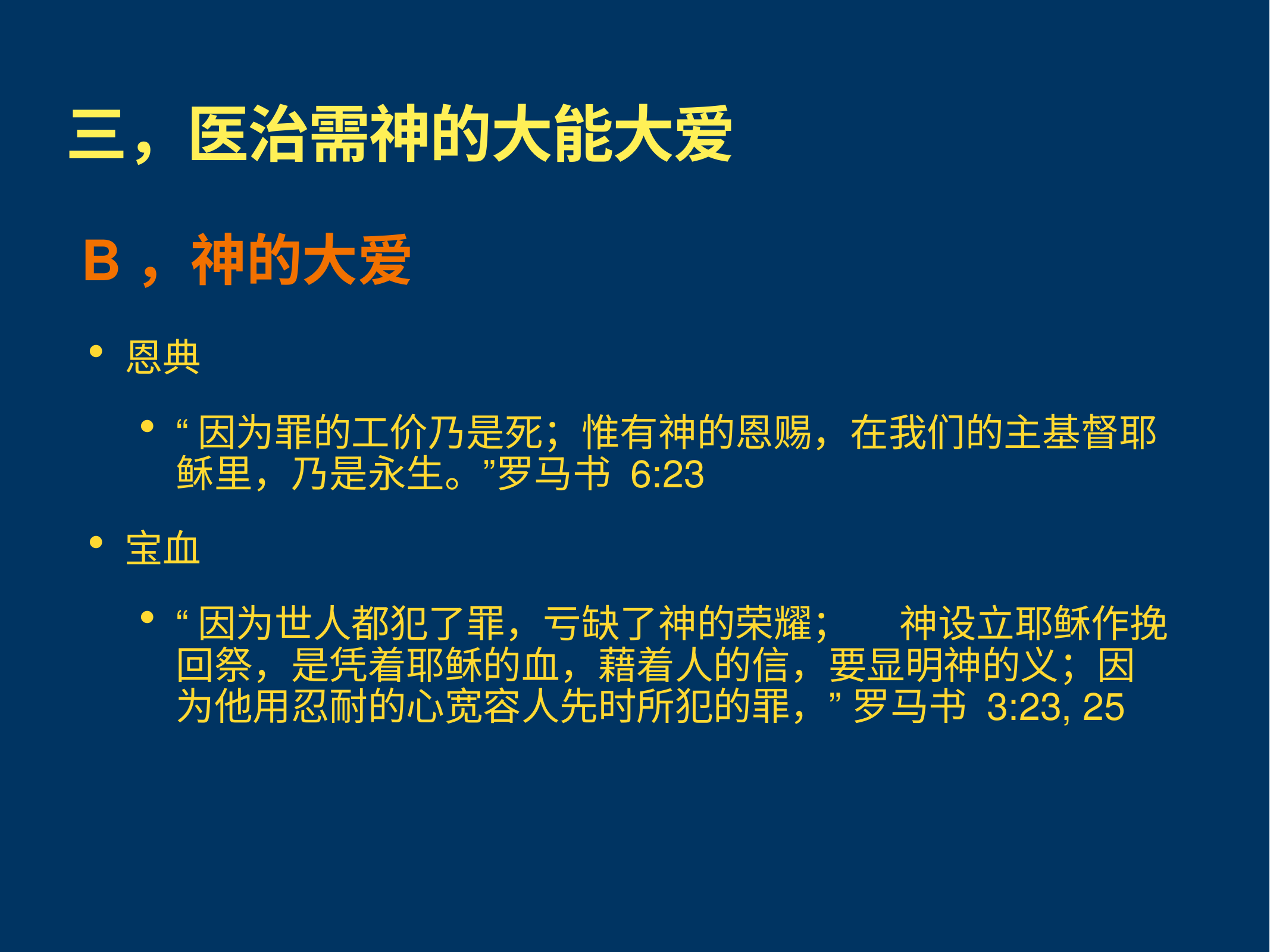

# 三，医治需神的大能大爱
 B，神的大爱
恩典
“因为罪的工价乃是死；惟有神的恩赐，在我们的主基督耶稣里，乃是永生。”罗马书 6:23
宝血
“因为世人都犯了罪，亏缺了神的荣耀； 　神设立耶稣作挽回祭，是凭着耶稣的血，藉着人的信，要显明神的义；因为他用忍耐的心宽容人先时所犯的罪，” 罗马书 3:23, 25